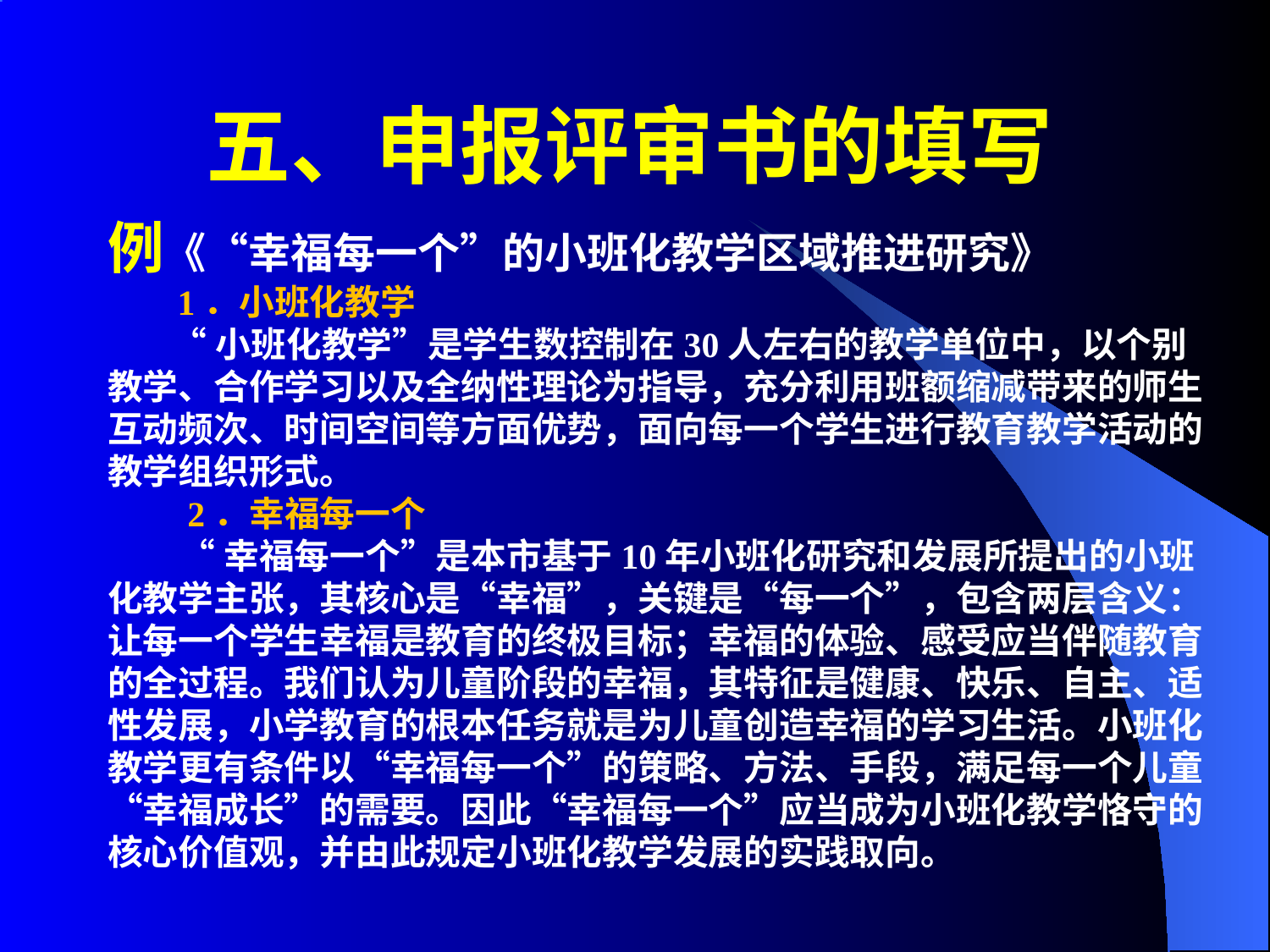

五、申报评审书的填写
例《“幸福每一个”的小班化教学区域推进研究》
          1．小班化教学
        “小班化教学”是学生数控制在30人左右的教学单位中，以个别教学、合作学习以及全纳性理论为指导，充分利用班额缩减带来的师生互动频次、时间空间等方面优势，面向每一个学生进行教育教学活动的教学组织形式。
         2．幸福每一个
         “幸福每一个”是本市基于10年小班化研究和发展所提出的小班化教学主张，其核心是“幸福”，关键是“每一个”，包含两层含义：让每一个学生幸福是教育的终极目标；幸福的体验、感受应当伴随教育的全过程。我们认为儿童阶段的幸福，其特征是健康、快乐、自主、适性发展，小学教育的根本任务就是为儿童创造幸福的学习生活。小班化教学更有条件以“幸福每一个”的策略、方法、手段，满足每一个儿童“幸福成长”的需要。因此“幸福每一个”应当成为小班化教学恪守的核心价值观，并由此规定小班化教学发展的实践取向。